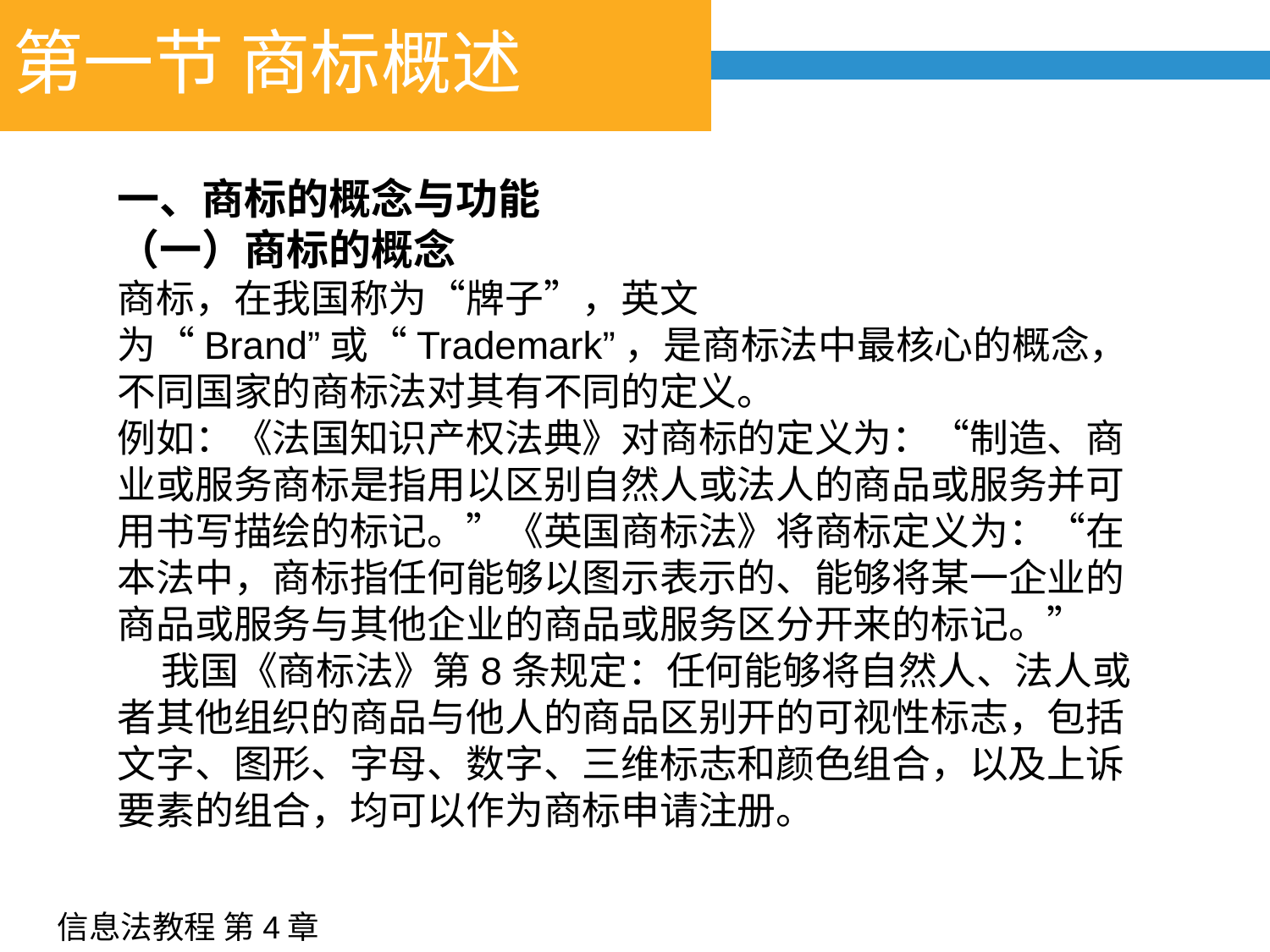

# 第一节 商标概述
一、商标的概念与功能
（一）商标的概念
商标，在我国称为“牌子”，英文为“Brand”或“Trademark”，是商标法中最核心的概念，不同国家的商标法对其有不同的定义。
例如：《法国知识产权法典》对商标的定义为：“制造、商业或服务商标是指用以区别自然人或法人的商品或服务并可用书写描绘的标记。”《英国商标法》将商标定义为：“在本法中，商标指任何能够以图示表示的、能够将某一企业的商品或服务与其他企业的商品或服务区分开来的标记。”
    我国《商标法》第8条规定：任何能够将自然人、法人或者其他组织的商品与他人的商品区别开的可视性标志，包括文字、图形、字母、数字、三维标志和颜色组合，以及上诉要素的组合，均可以作为商标申请注册。
信息法教程 第4章